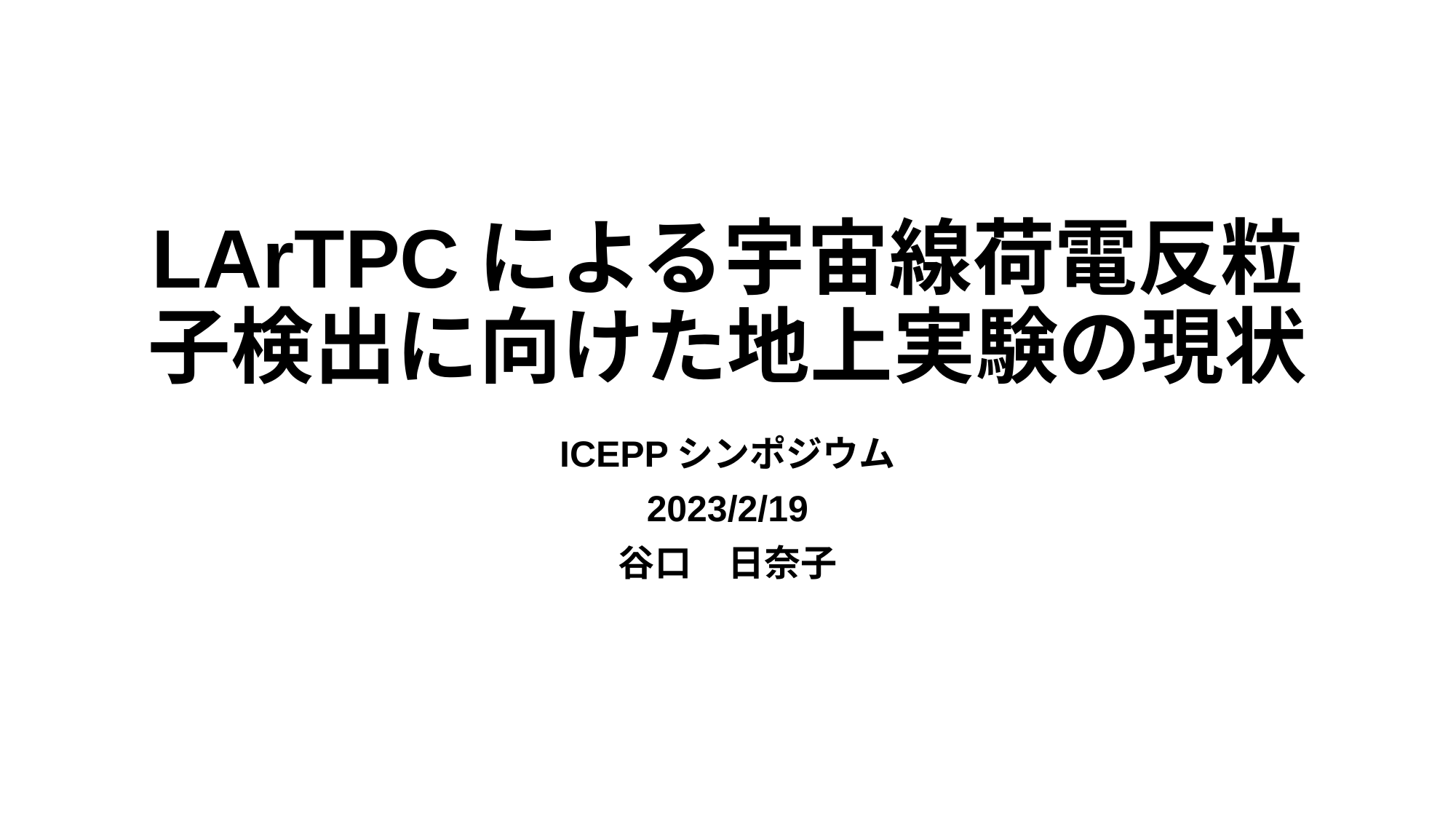

# LArTPCによる宇宙線荷電反粒子検出に向けた地上実験の現状
ICEPPシンポジウム
2023/2/19
谷口　日奈子